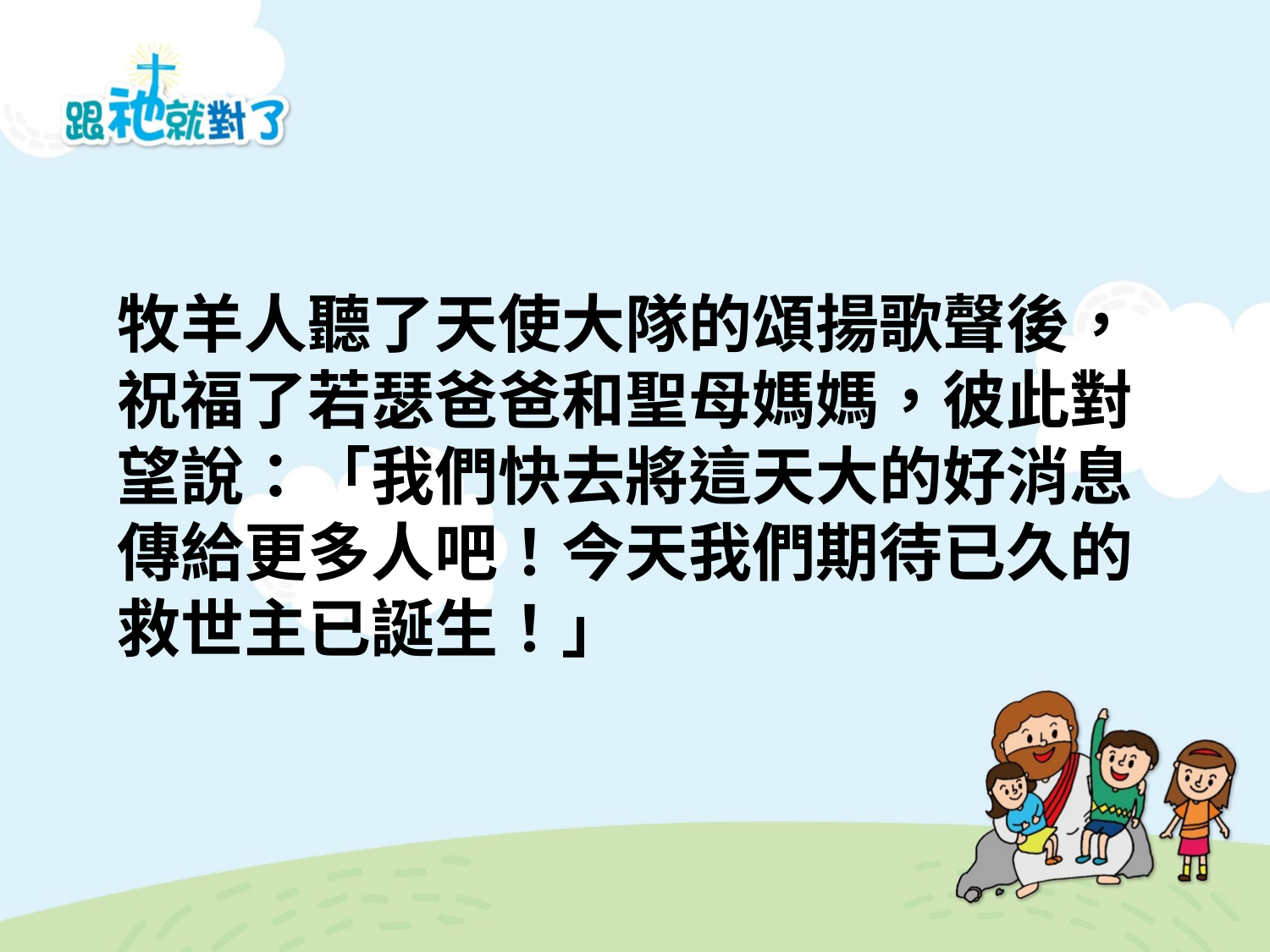

牧羊人聽了天使大隊的頌揚歌聲後，祝福了若瑟爸爸和聖母媽媽，彼此對望說：「我們快去將這天大的好消息傳給更多人吧！今天我們期待已久的救世主已誕生！」